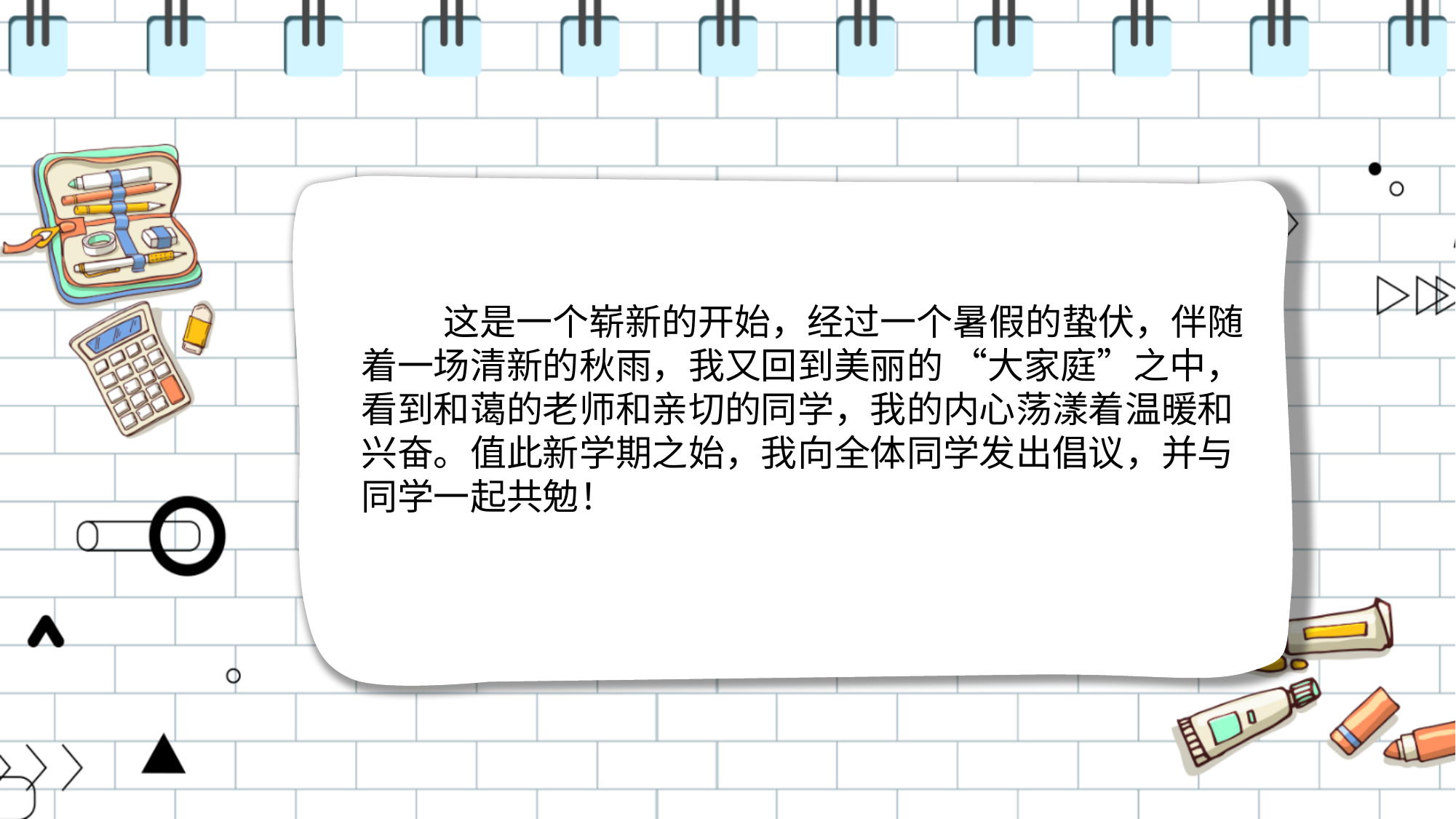

这是一个崭新的开始，经过一个暑假的蛰伏，伴随着一场清新的秋雨，我又回到美丽的 “大家庭”之中，看到和蔼的老师和亲切的同学，我的内心荡漾着温暖和兴奋。值此新学期之始，我向全体同学发出倡议，并与同学一起共勉！